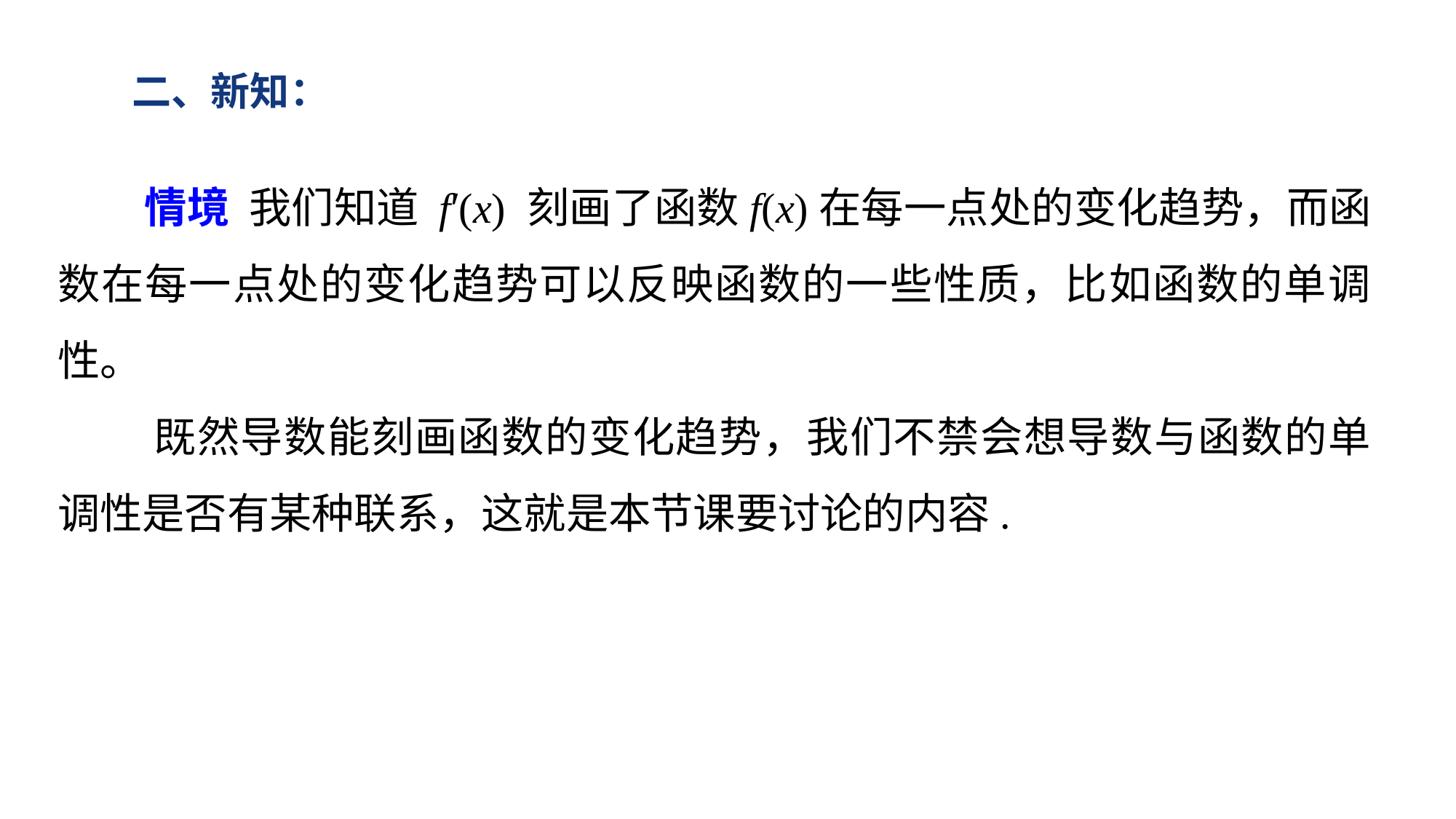

二、新知：
        情境  我们知道 f′(x) 刻画了函数f(x)在每一点处的变化趋势，而函数在每一点处的变化趋势可以反映函数的一些性质，比如函数的单调性。
        既然导数能刻画函数的变化趋势，我们不禁会想导数与函数的单调性是否有某种联系，这就是本节课要讨论的内容.